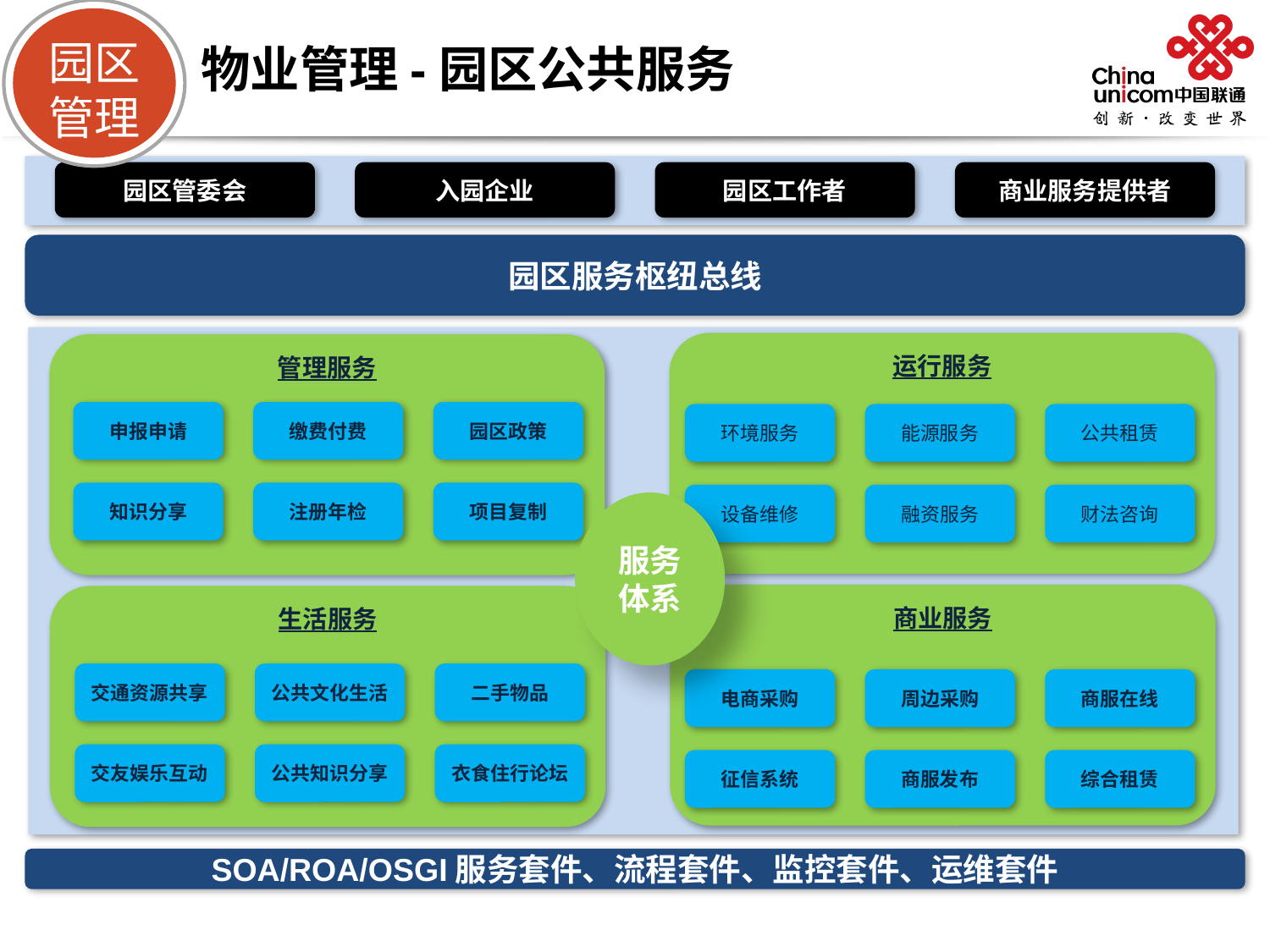

# 物业管理-园区公共服务

园区
管理

园区管委会
入园企业
园区工作者
商业服务提供者
园区服务枢纽总线

运行服务
管理服务
申报申请
缴费付费
园区政策
环境服务
能源服务
公共租赁
知识分享
注册年检
项目复制
设备维修
融资服务
财法咨询
服务
体系
商业服务
生活服务
交通资源共享
公共文化生活
二手物品
电商采购
周边采购
商服在线
交友娱乐互动
公共知识分享
衣食住行论坛
征信系统
商服发布
综合租赁
SOA/ROA/OSGI服务套件、流程套件、监控套件、运维套件
19